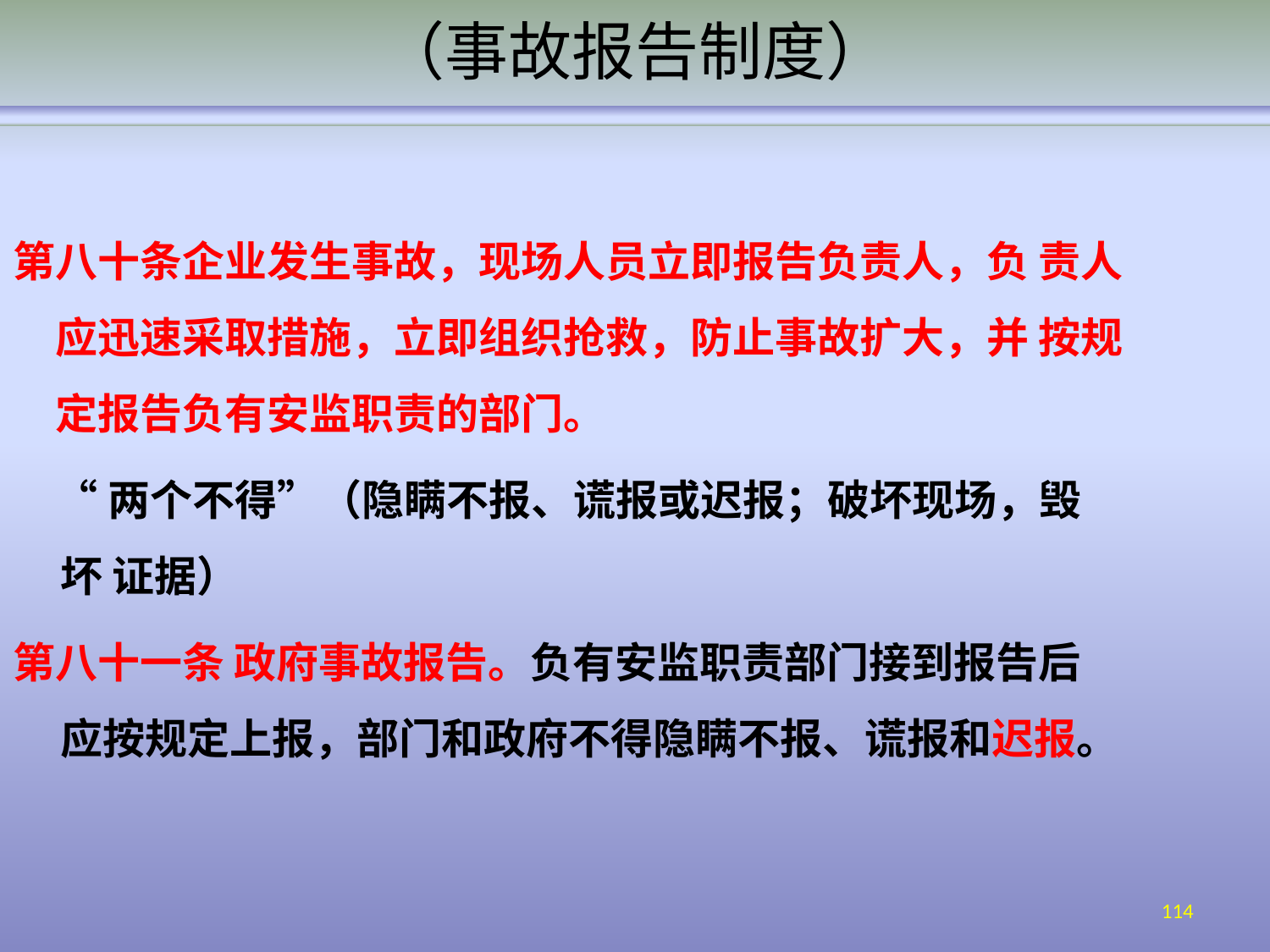

# （事故报告制度）
第八十条	企业发生事故，现场人员立即报告负责人，负 责人应迅速采取措施，立即组织抢救，防止事故扩大，并 按规定报告负有安监职责的部门。
“两个不得”（隐瞒不报、谎报或迟报；破坏现场，毁坏 证据）
第八十一条 政府事故报告。负有安监职责部门接到报告后 应按规定上报，部门和政府不得隐瞒不报、谎报和迟报。
114